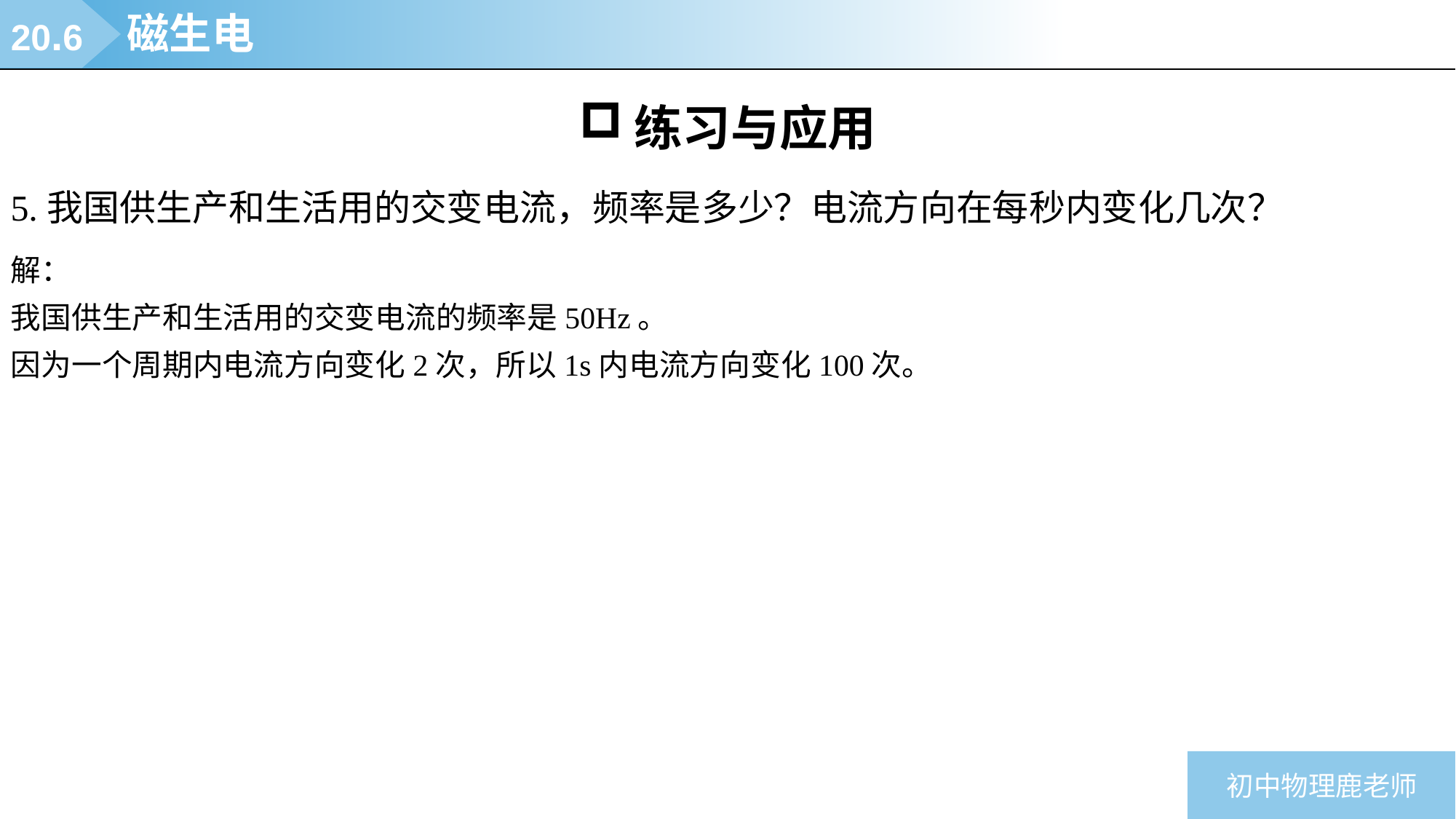

20.6
磁生电
练习与应用
5.我国供生产和生活用的交变电流，频率是多少？电流方向在每秒内变化几次？
解：
我国供生产和生活用的交变电流的频率是50Hz。
因为一个周期内电流方向变化2次，所以1s内电流方向变化100次。
初中物理鹿老师